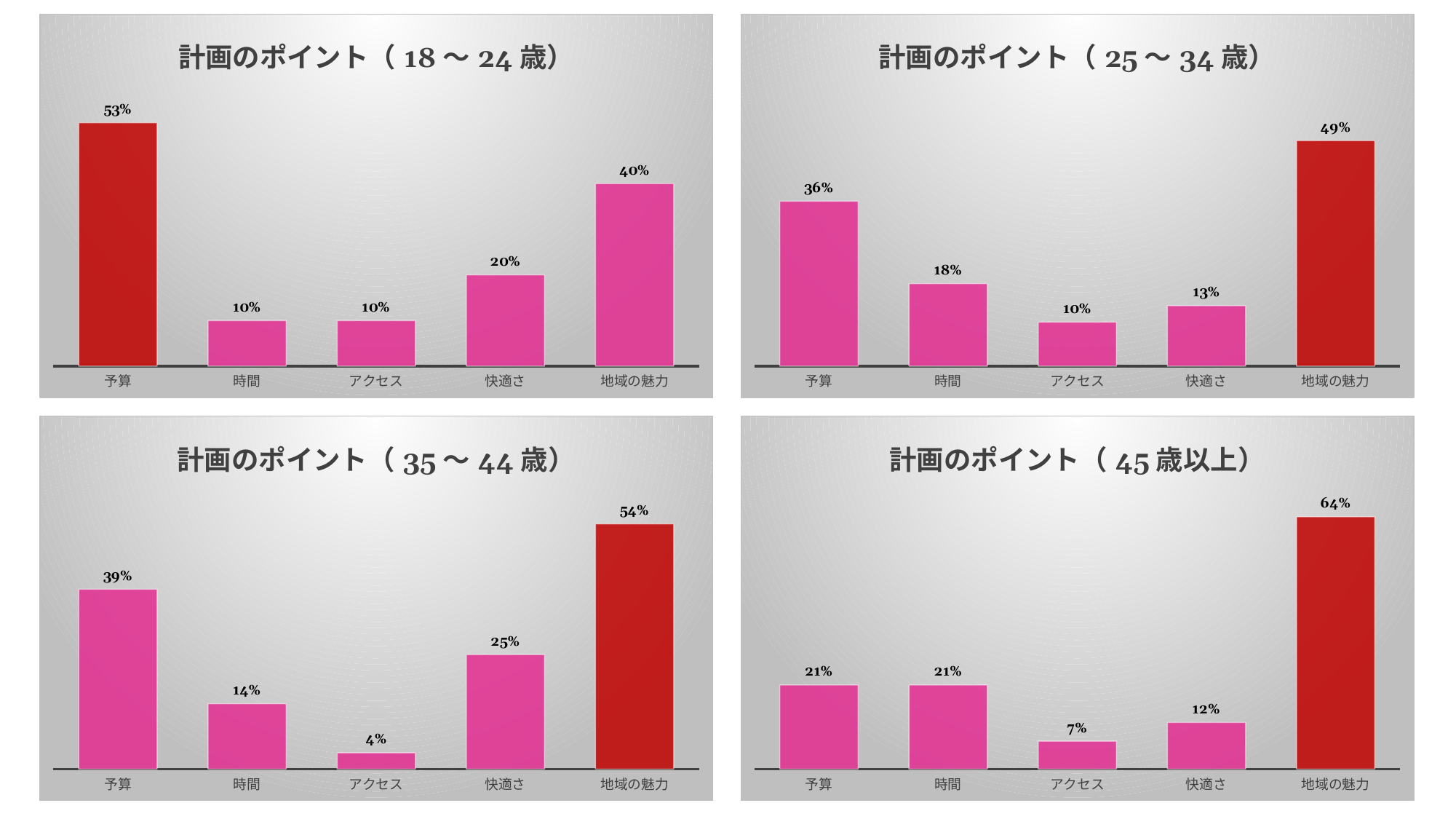

### Chart: 計画のポイント（25～34歳）

| Category |  |
|---|---|
| 予算 | 0.3614457831325301 |
| 時間 | 0.18072289156626506 |
| アクセス | 0.0963855421686747 |
| 快適さ | 0.13253012048192772 |
| 地域の魅力 | 0.4939759036144578 |

### Chart: 計画のポイント（18～24歳）

| Category |  |
|---|---|
| 予算 | 0.5333333333333333 |
| 時間 | 0.1 |
| アクセス | 0.1 |
| 快適さ | 0.2 |
| 地域の魅力 | 0.4 |

### Chart: 計画のポイント（35～44歳）

| Category |  |
|---|---|
| 予算 | 0.39285714285714285 |
| 時間 | 0.14285714285714285 |
| アクセス | 0.03571428571428571 |
| 快適さ | 0.25 |
| 地域の魅力 | 0.5357142857142857 |

### Chart: 計画のポイント（45歳以上）

| Category |  |
|---|---|
| 予算 | 0.21428571428571427 |
| 時間 | 0.21428571428571427 |
| アクセス | 0.07142857142857142 |
| 快適さ | 0.11904761904761904 |
| 地域の魅力 | 0.6428571428571429 |